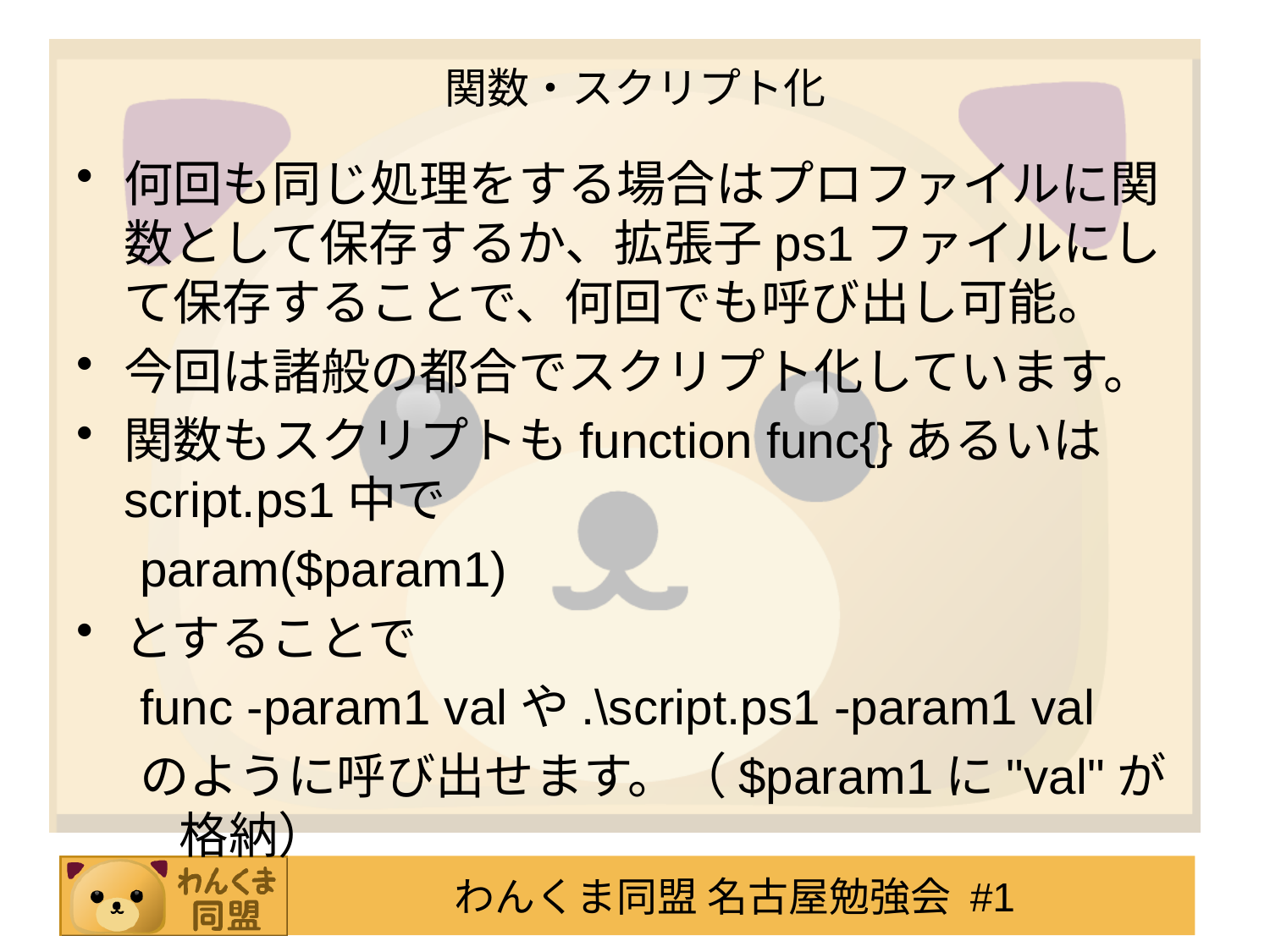

# 関数・スクリプト化
何回も同じ処理をする場合はプロファイルに関数として保存するか、拡張子ps1ファイルにして保存することで、何回でも呼び出し可能。
今回は諸般の都合でスクリプト化しています。
関数もスクリプトもfunction func{}あるいはscript.ps1中で
param($param1)
とすることで
func -param1 valや.\script.ps1 -param1 val
のように呼び出せます。（$param1に"val"が格納）